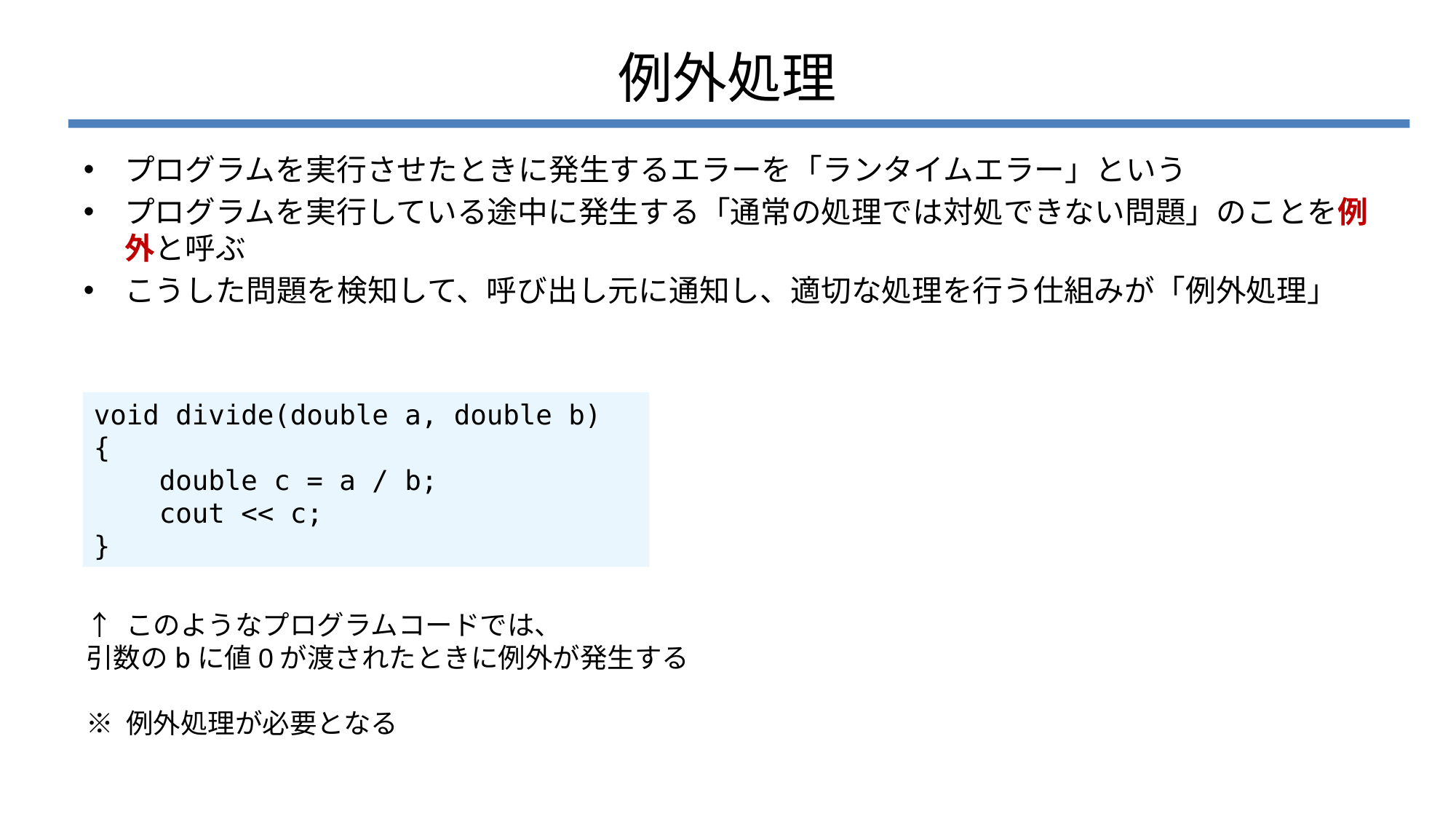

# 例外処理
プログラムを実行させたときに発生するエラーを「ランタイムエラー」という
プログラムを実行している途中に発生する「通常の処理では対処できない問題」のことを例外と呼ぶ
こうした問題を検知して、呼び出し元に通知し、適切な処理を行う仕組みが「例外処理」
void divide(double a, double b)
{
    double c = a / b;
    cout << c;
}
↑ このようなプログラムコードでは、
引数のbに値0が渡されたときに例外が発生する

※ 例外処理が必要となる